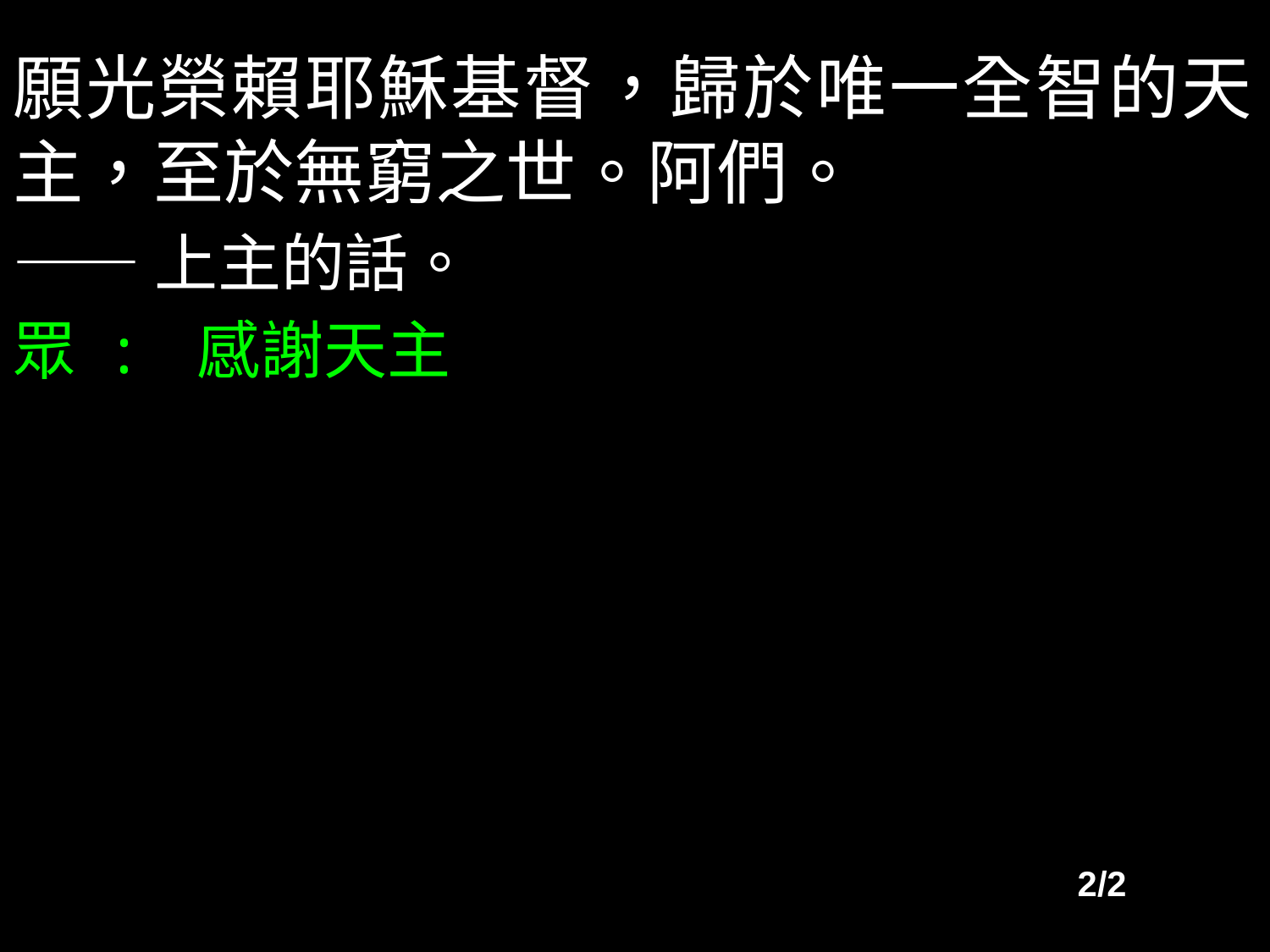

願光榮賴耶穌基督，歸於唯一全智的天主，至於無窮之世。阿們。
——上主的話。
眾 : 感謝天主

2/2